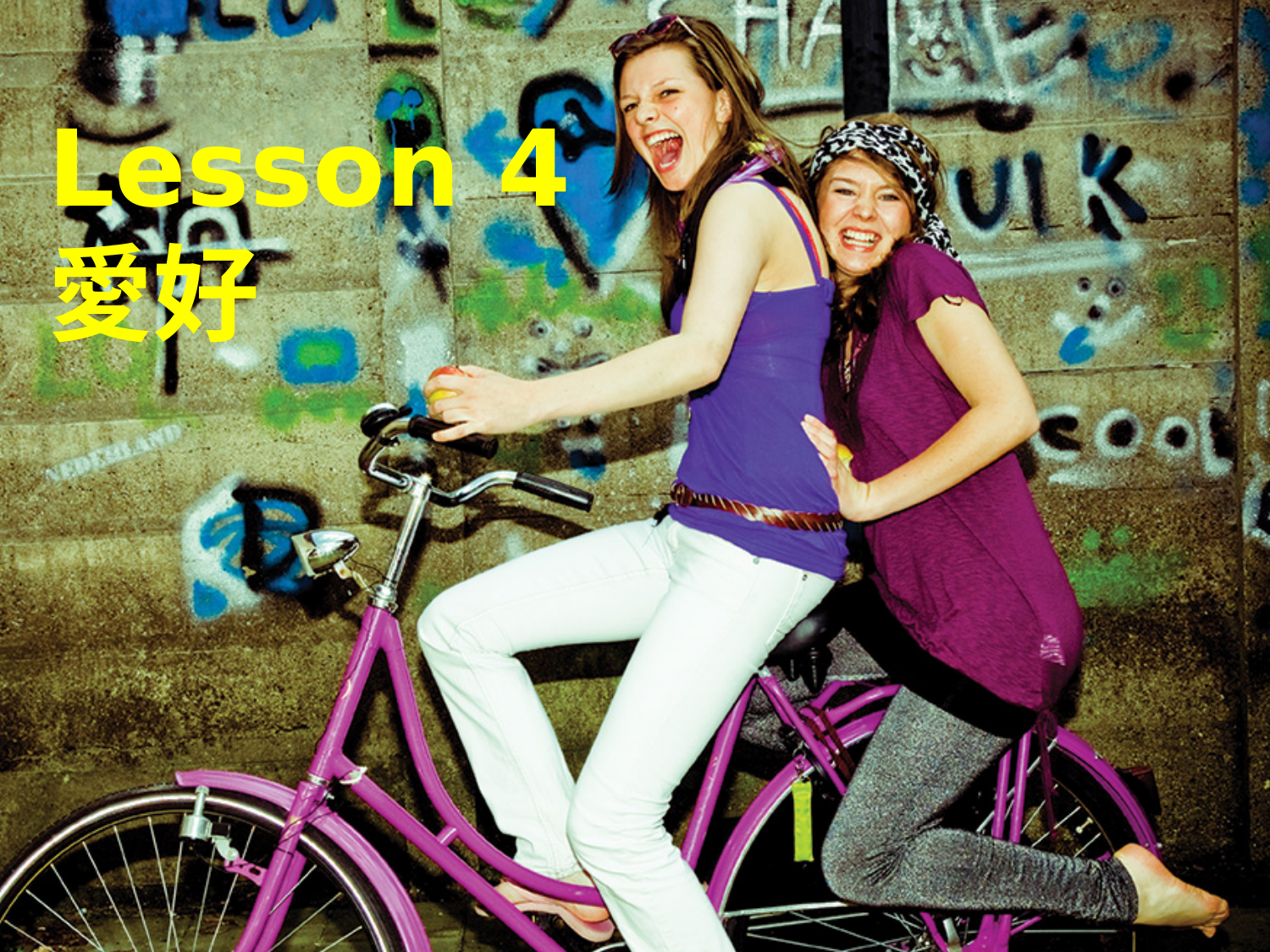

# Lesson 4 愛好
© Cheng & Tsui Company, Inc.